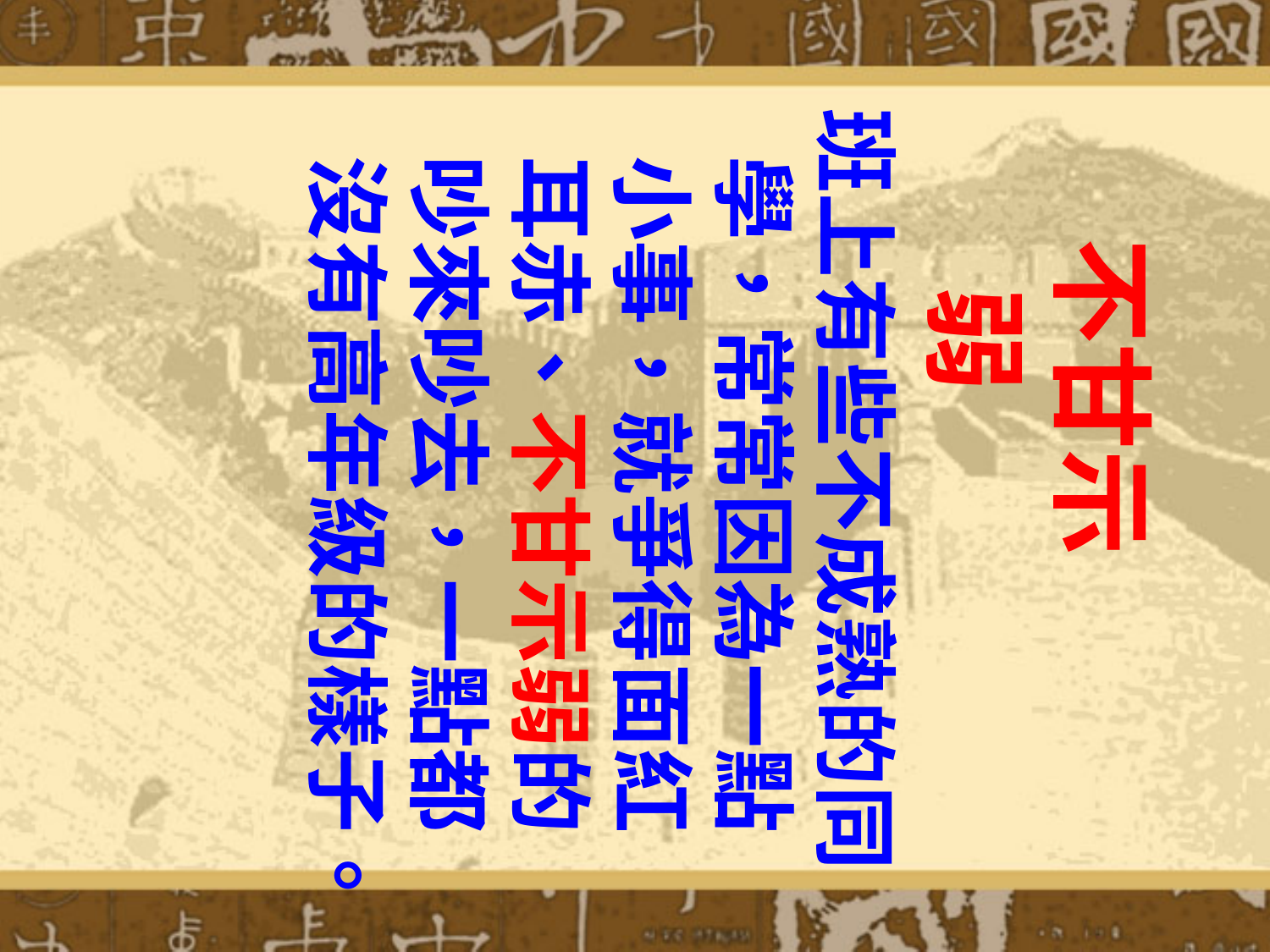

班上有些不成熟的同學，常常因為一點小事，就爭得面紅耳赤、不甘示弱的吵來吵去，一點都沒有高年級的樣子。
不甘示弱